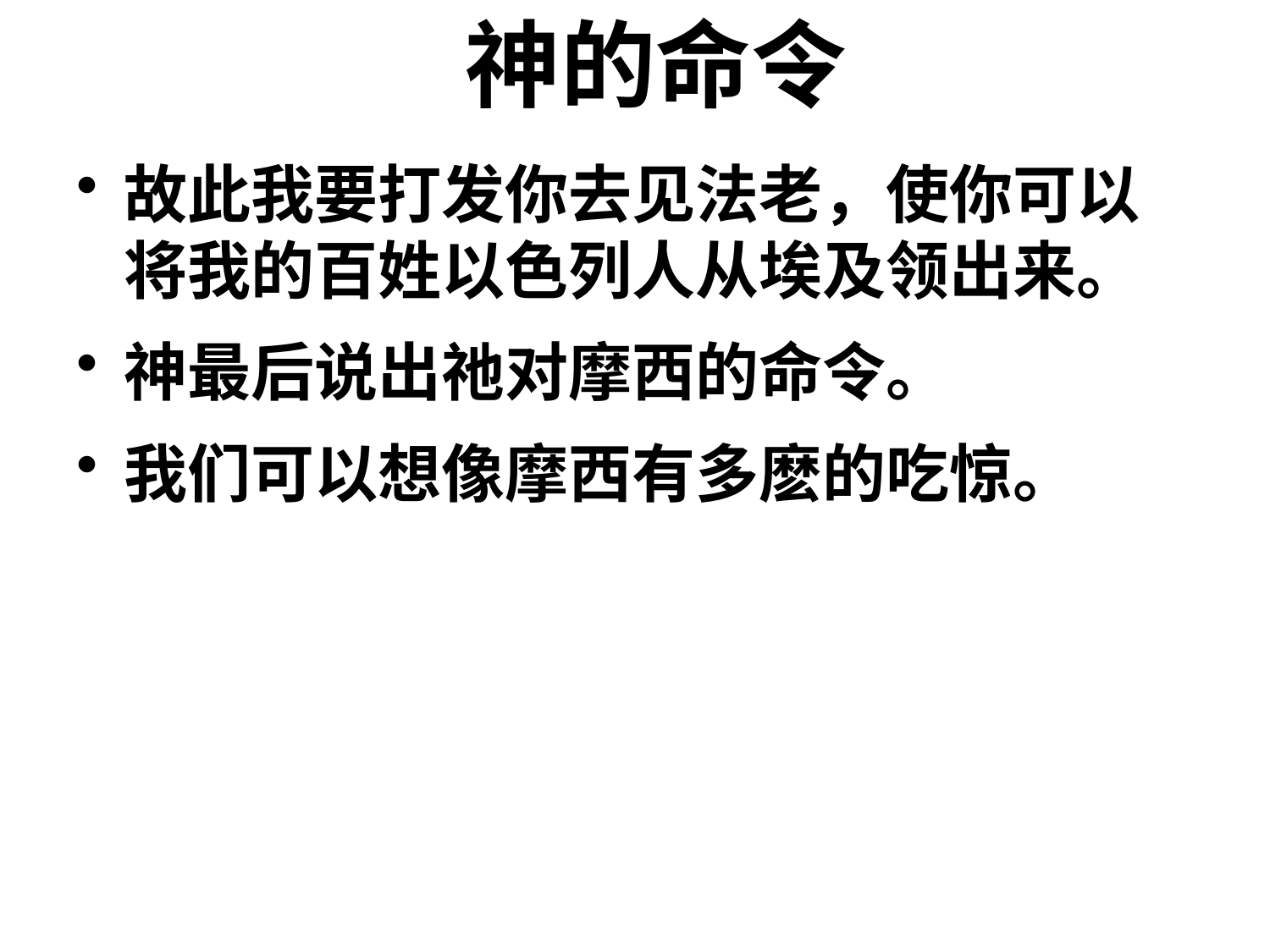

# 神的命令
故此我要打发你去见法老，使你可以将我的百姓以色列人从埃及领出来。
神最后说出祂对摩西的命令。
我们可以想像摩西有多麽的吃惊。